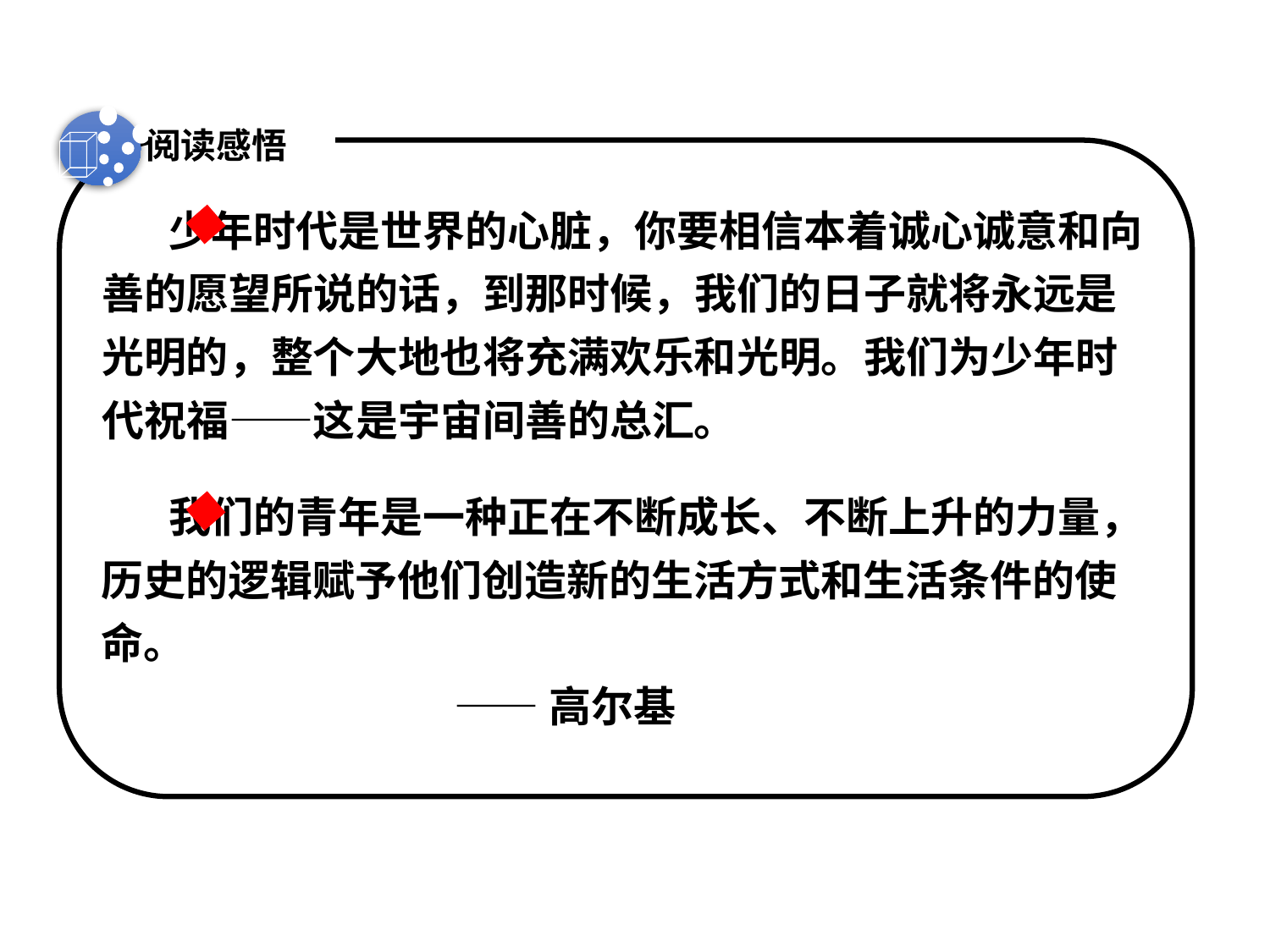

阅读感悟

      少年时代是世界的心脏，你要相信本着诚心诚意和向善的愿望所说的话，到那时候，我们的日子就将永远是光明的，整个大地也将充满欢乐和光明。我们为少年时代祝福——这是宇宙间善的总汇。

      我们的青年是一种正在不断成长、不断上升的力量，历史的逻辑赋予他们创造新的生活方式和生活条件的使命。
                                     ——高尔基